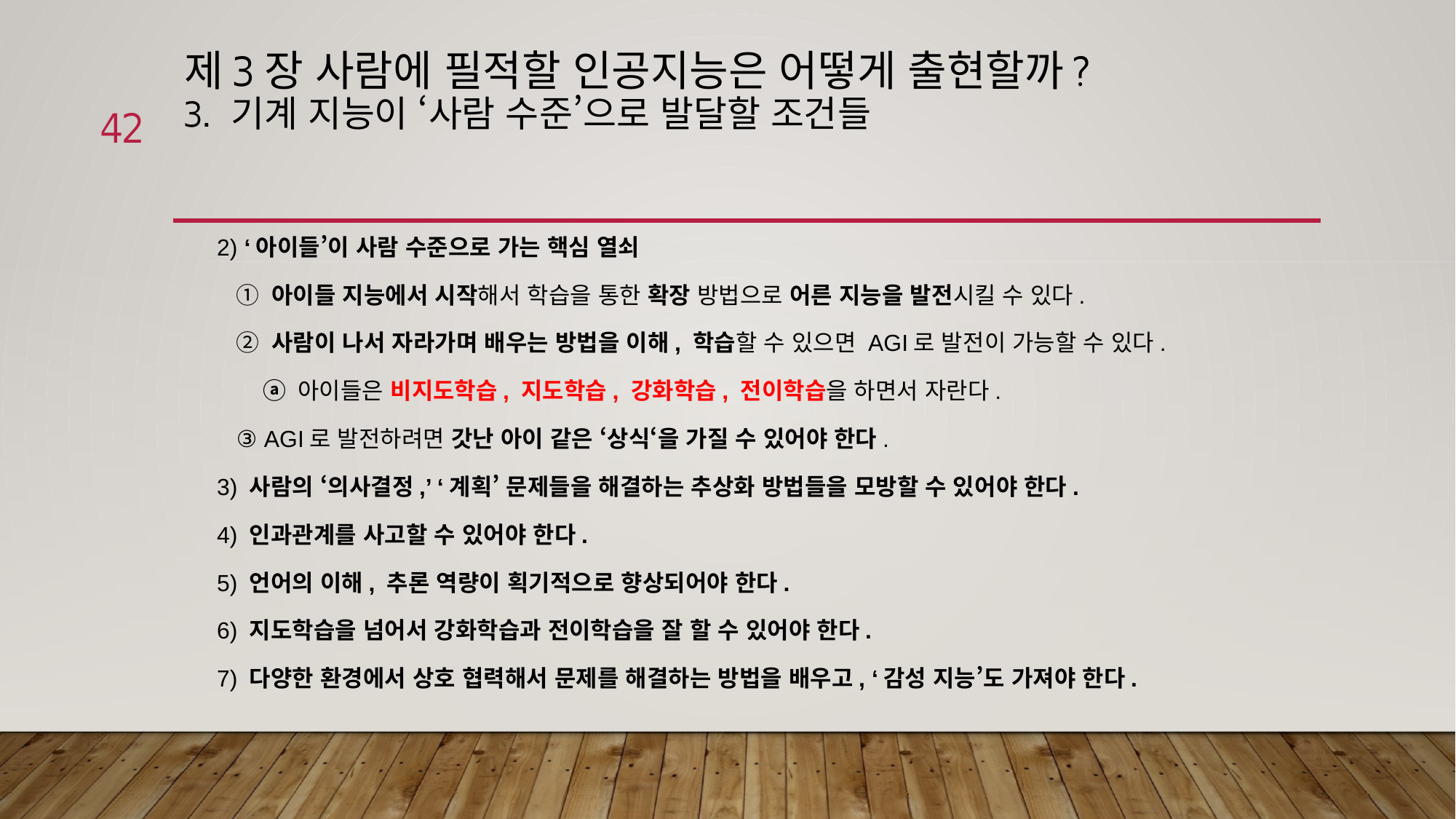

# 제3장 사람에 필적할 인공지능은 어떻게 출현할까? 3. 기계 지능이 ‘사람 수준’으로 발달할 조건들
42

     2) ‘아이들’이 사람 수준으로 가는 핵심 열쇠
        ① 아이들 지능에서 시작해서 학습을 통한 확장 방법으로 어른 지능을 발전시킬 수 있다.
        ② 사람이 나서 자라가며 배우는 방법을 이해, 학습할 수 있으면 AGI로 발전이 가능할 수 있다.
            ⓐ 아이들은 비지도학습, 지도학습, 강화학습, 전이학습을 하면서 자란다.
        ③ AGI로 발전하려면 갓난 아이 같은 ‘상식‘을 가질 수 있어야 한다.
     3) 사람의 ‘의사결정,’ ‘계획’ 문제들을 해결하는 추상화 방법들을 모방할 수 있어야 한다.
     4) 인과관계를 사고할 수 있어야 한다.
     5) 언어의 이해, 추론 역량이 획기적으로 향상되어야 한다.
     6) 지도학습을 넘어서 강화학습과 전이학습을 잘 할 수 있어야 한다.
     7) 다양한 환경에서 상호 협력해서 문제를 해결하는 방법을 배우고, ‘감성 지능’도 가져야 한다.